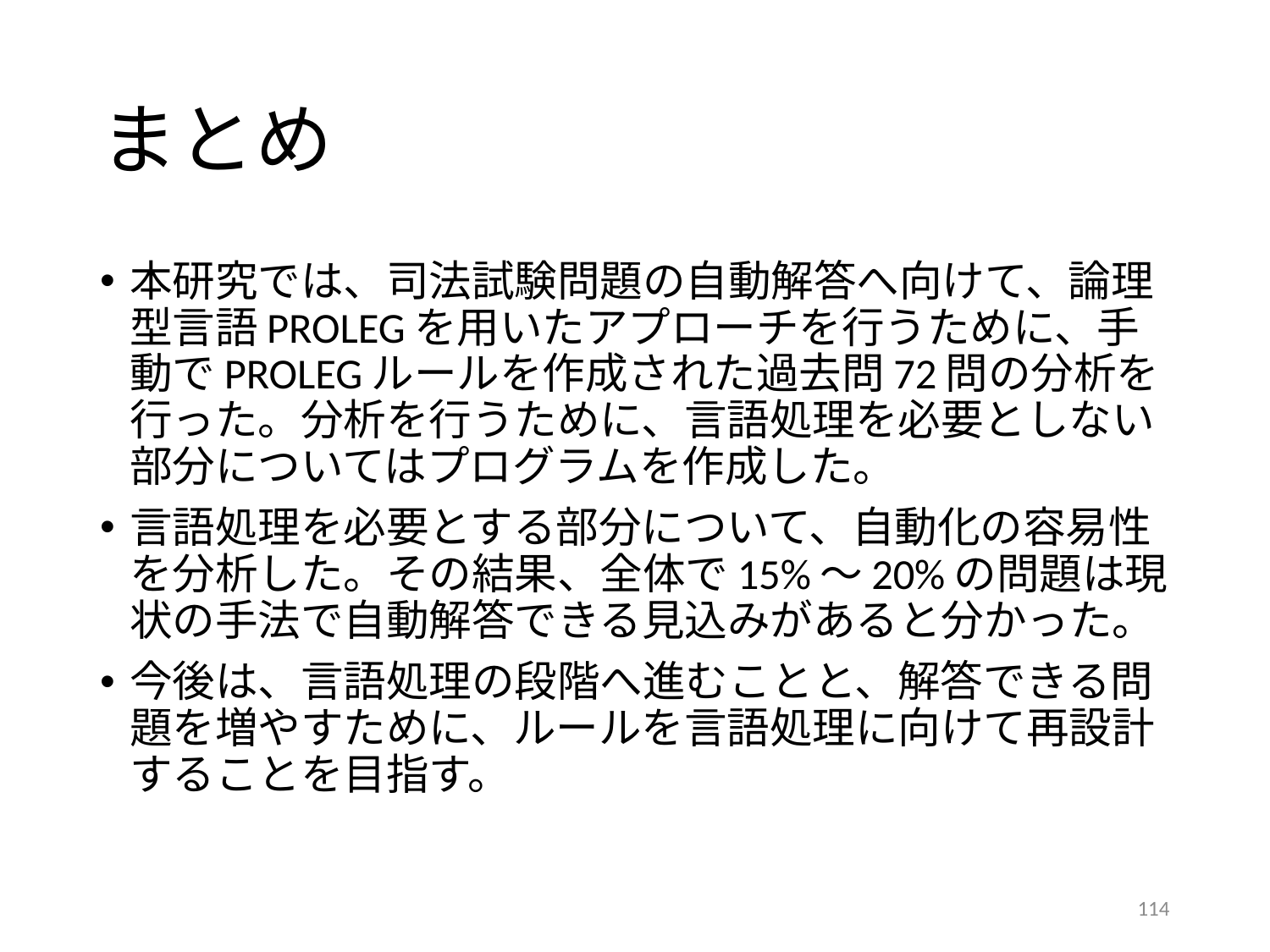

# まとめ
本研究では、司法試験問題の自動解答へ向けて、論理型言語PROLEGを用いたアプローチを行うために、手動でPROLEGルールを作成された過去問72問の分析を行った。分析を行うために、言語処理を必要としない部分についてはプログラムを作成した。
言語処理を必要とする部分について、自動化の容易性を分析した。その結果、全体で15%～20%の問題は現状の手法で自動解答できる見込みがあると分かった。
今後は、言語処理の段階へ進むことと、解答できる問題を増やすために、ルールを言語処理に向けて再設計することを目指す。
114